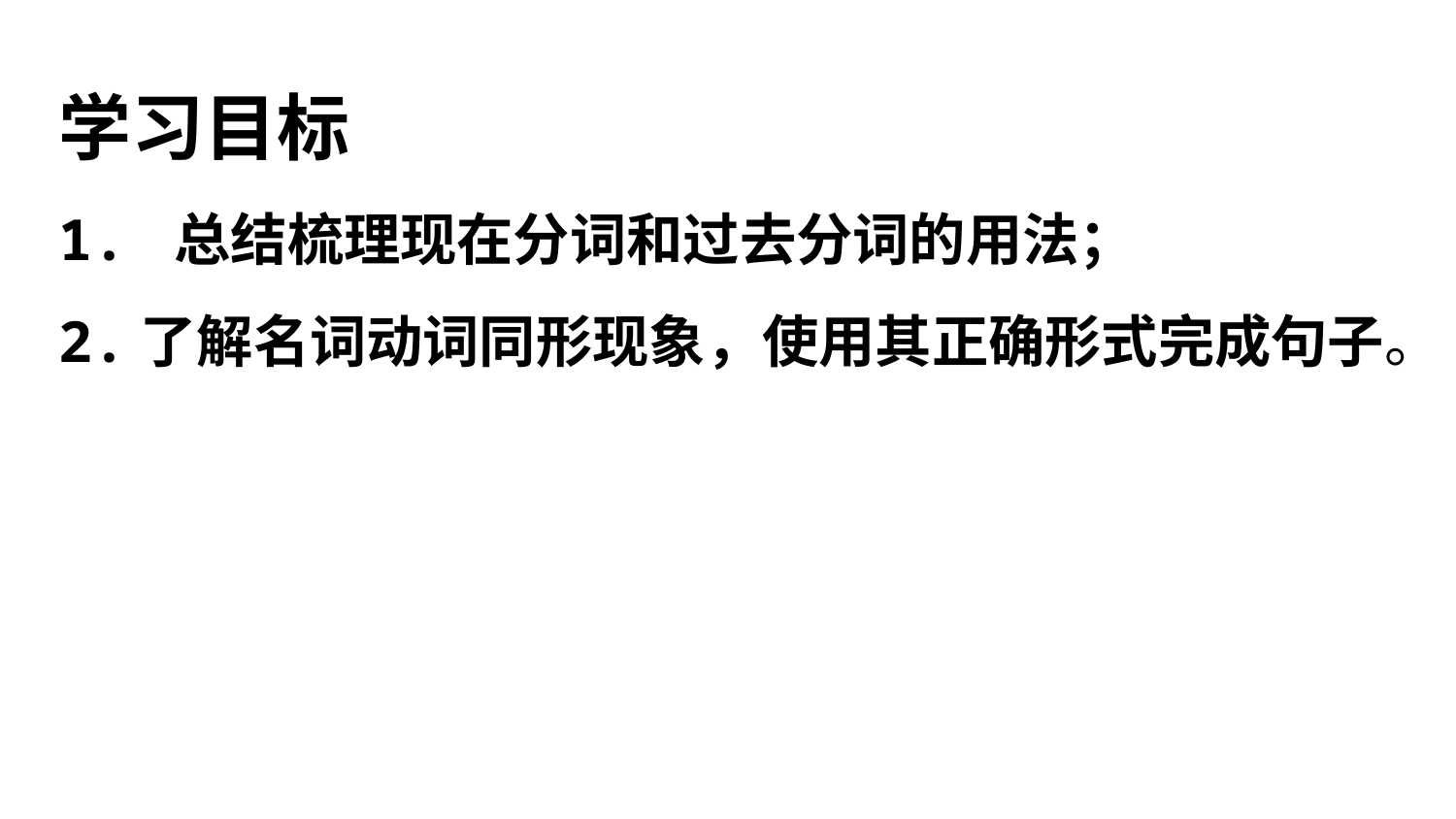

学习目标
1. 总结梳理现在分词和过去分词的用法；
2.了解名词动词同形现象，使用其正确形式完成句子。